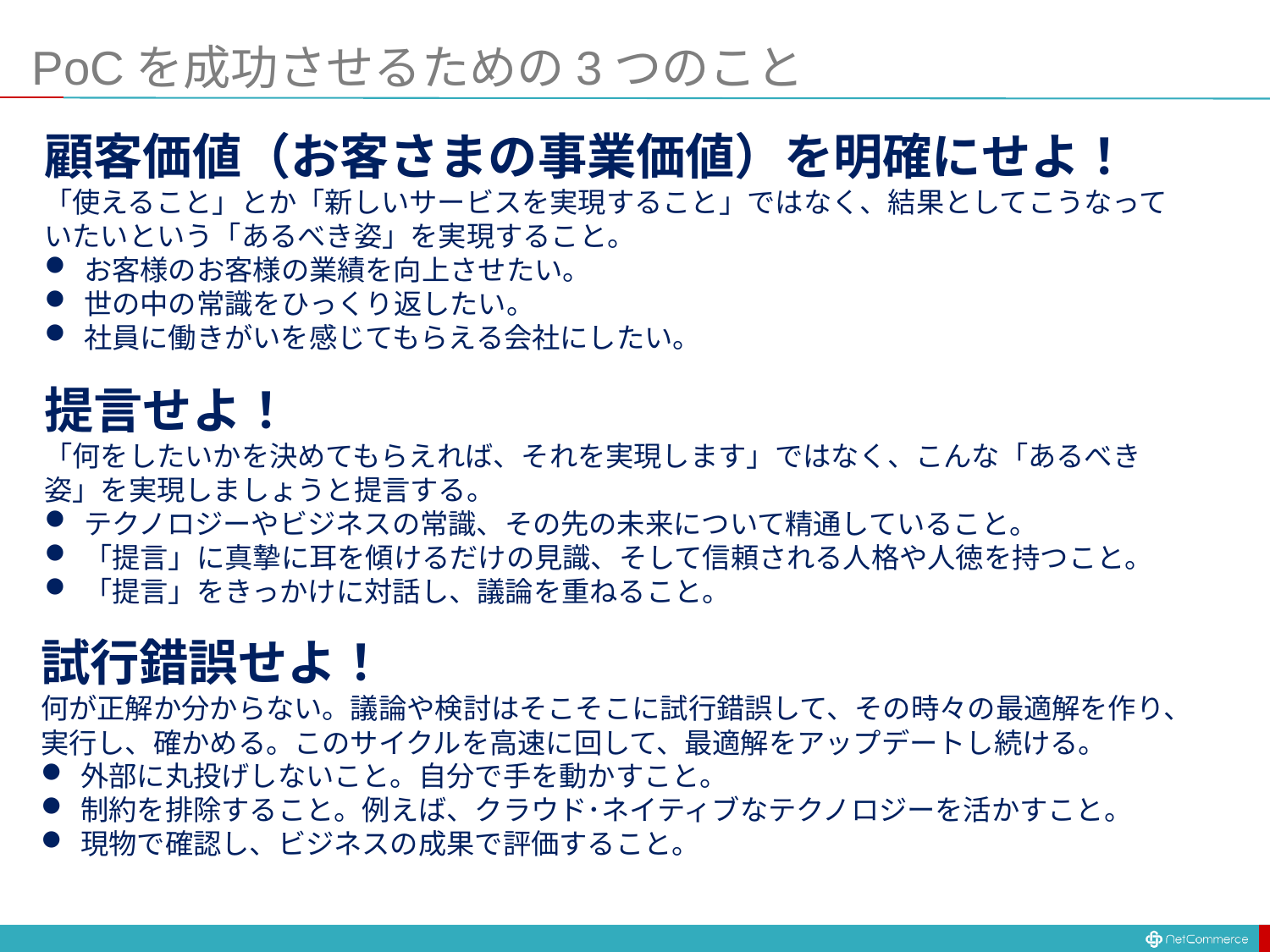

# PoCを成功させるための3つのこと
顧客価値（お客さまの事業価値）を明確にせよ！
「使えること」とか「新しいサービスを実現すること」ではなく、結果としてこうなっていたいという「あるべき姿」を実現すること。
お客様のお客様の業績を向上させたい。
世の中の常識をひっくり返したい。
社員に働きがいを感じてもらえる会社にしたい。
提言せよ！
「何をしたいかを決めてもらえれば、それを実現します」ではなく、こんな「あるべき姿」を実現しましょうと提言する。
テクノロジーやビジネスの常識、その先の未来について精通していること。
「提言」に真摯に耳を傾けるだけの見識、そして信頼される人格や人徳を持つこと。
「提言」をきっかけに対話し、議論を重ねること。
試行錯誤せよ！
何が正解か分からない。議論や検討はそこそこに試行錯誤して、その時々の最適解を作り、実行し、確かめる。このサイクルを高速に回して、最適解をアップデートし続ける。
外部に丸投げしないこと。自分で手を動かすこと。
制約を排除すること。例えば、クラウド･ネイティブなテクノロジーを活かすこと。
現物で確認し、ビジネスの成果で評価すること。